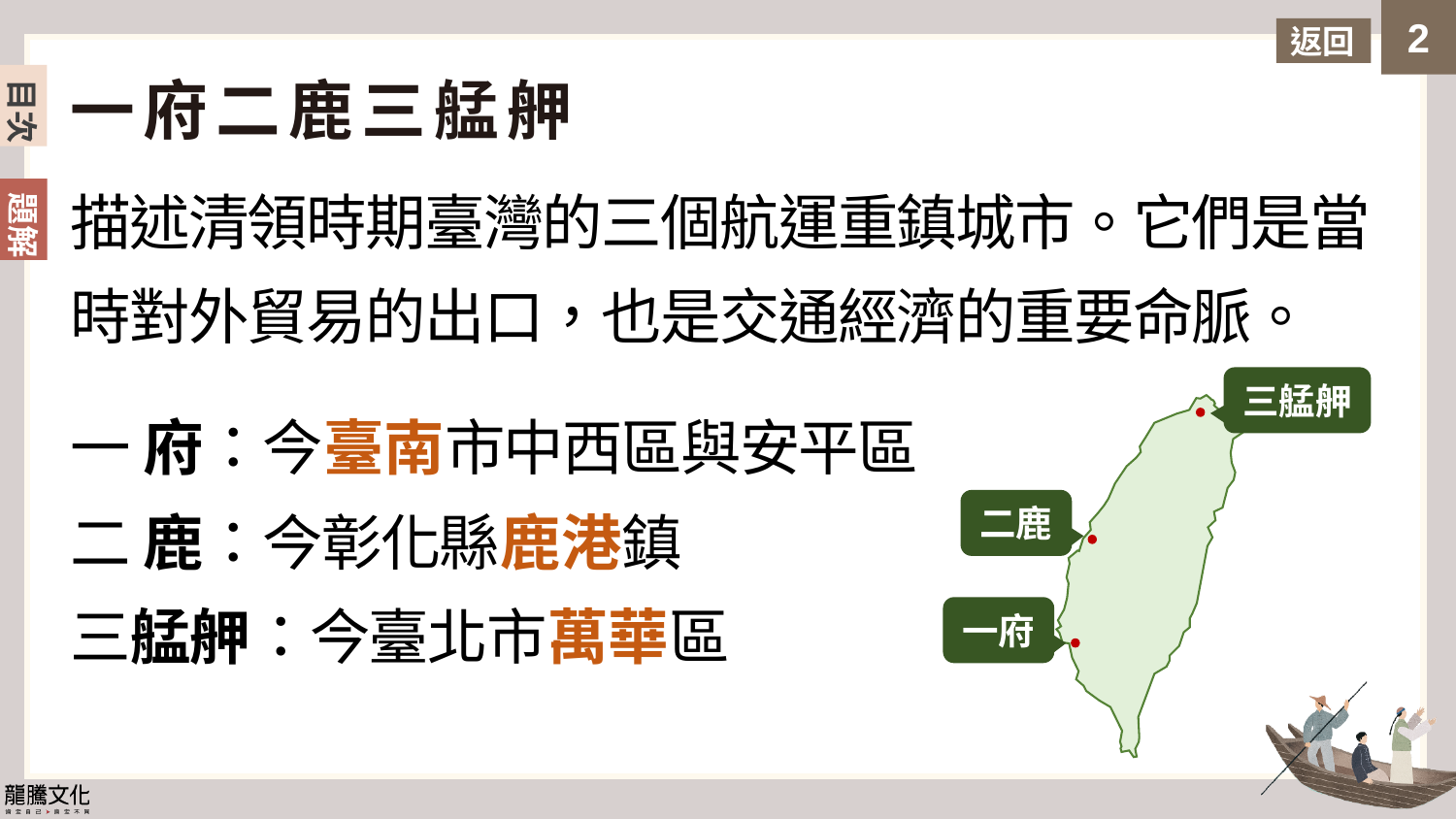

返回
一府二鹿三艋舺
描述清領時期臺灣的三個航運重鎮城市。它們是當時對外貿易的出口，也是交通經濟的重要命脈。
一 府：今臺南市中西區與安平區
二 鹿：今彰化縣鹿港鎮
三艋舺：今臺北市萬華區
三艋舺

二鹿
一府